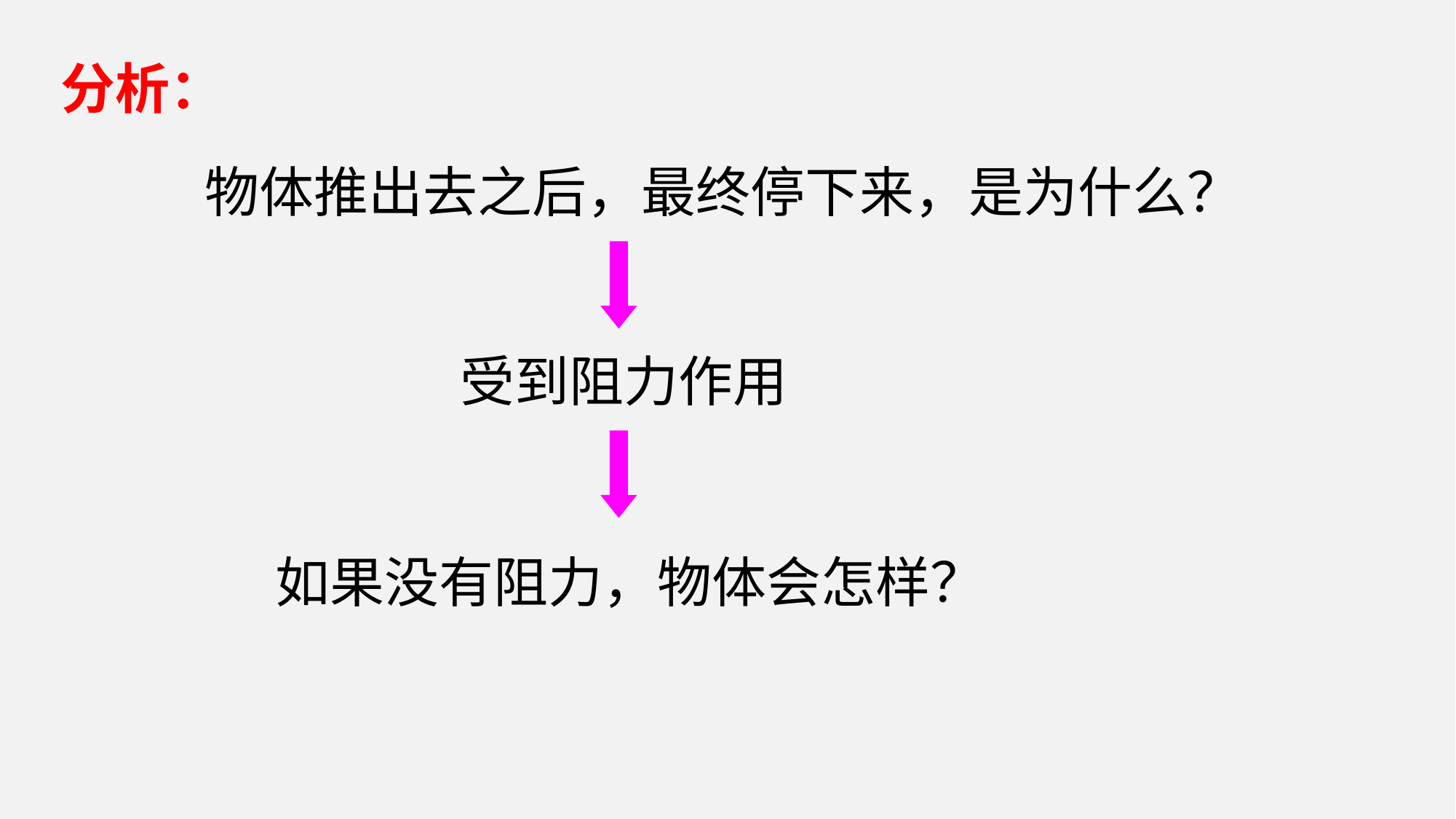

分析：
物体推出去之后，最终停下来，是为什么？

受到阻力作用

如果没有阻力，物体会怎样？